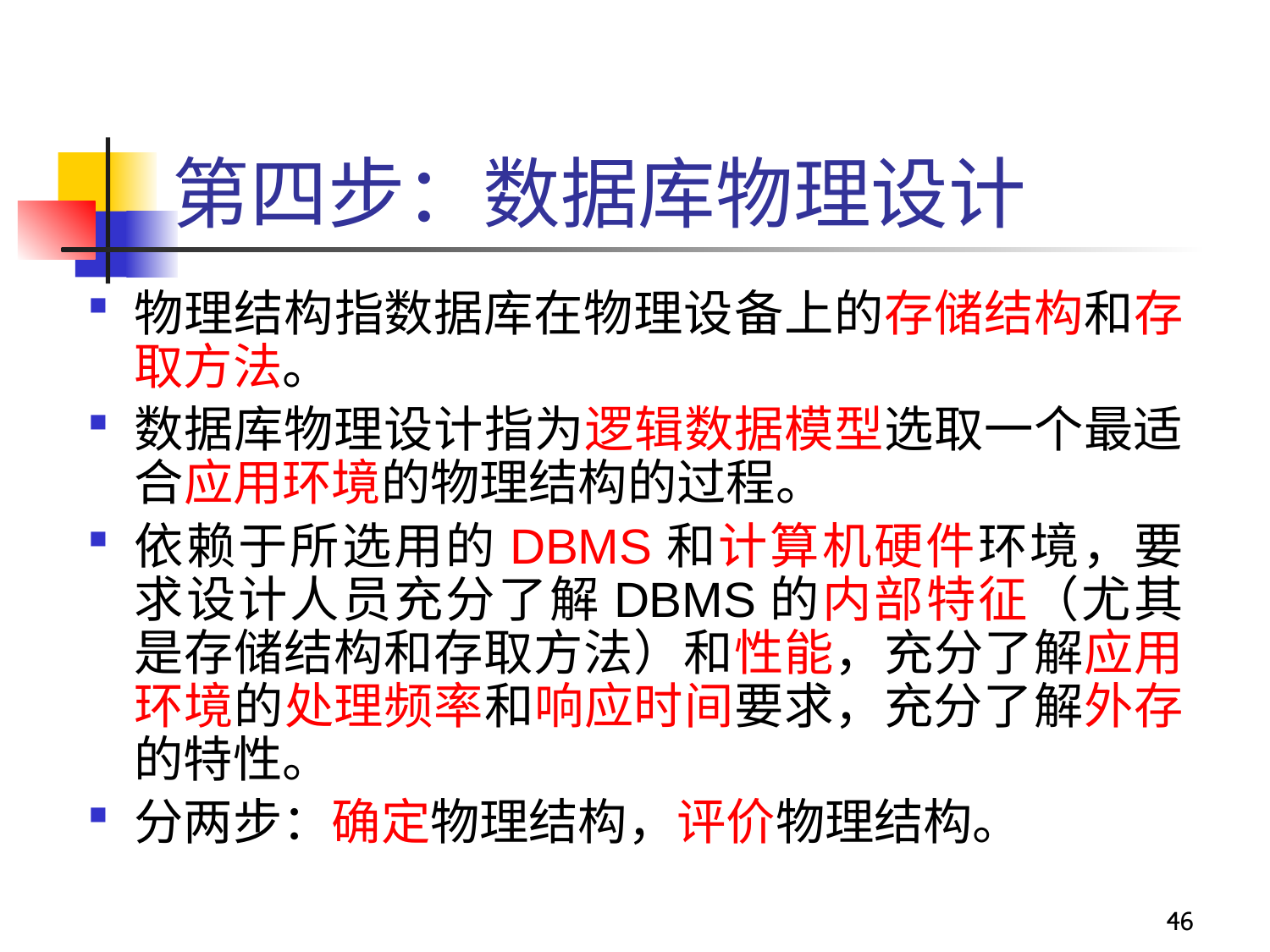

# 第四步：数据库物理设计
物理结构指数据库在物理设备上的存储结构和存取方法。
数据库物理设计指为逻辑数据模型选取一个最适合应用环境的物理结构的过程。
依赖于所选用的DBMS和计算机硬件环境，要求设计人员充分了解DBMS的内部特征（尤其是存储结构和存取方法）和性能，充分了解应用环境的处理频率和响应时间要求，充分了解外存的特性。
分两步：确定物理结构，评价物理结构。
46